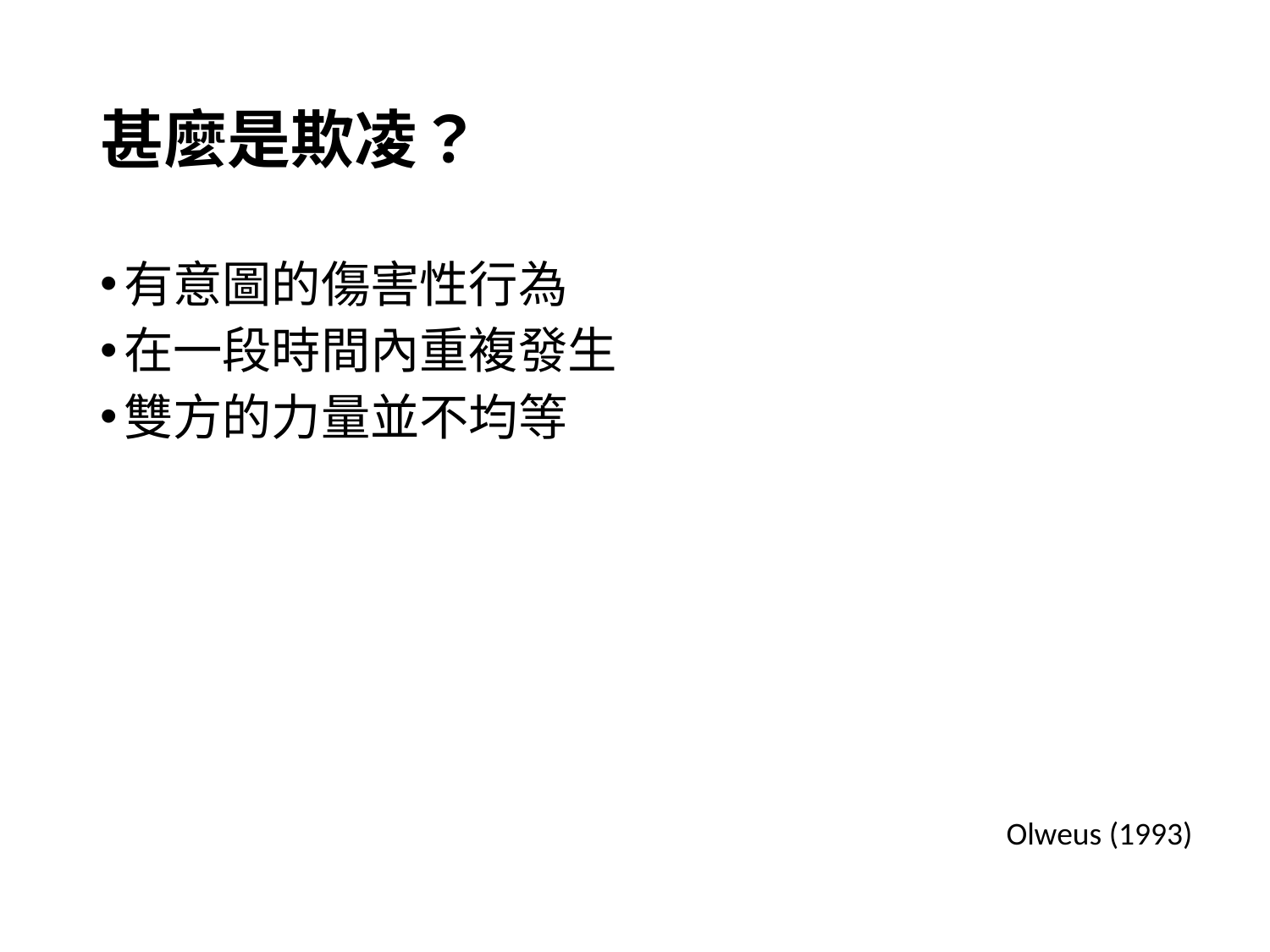

# 甚麼是欺凌？
有意圖的傷害性行為
在一段時間內重複發生
雙方的力量並不均等
Olweus (1993)